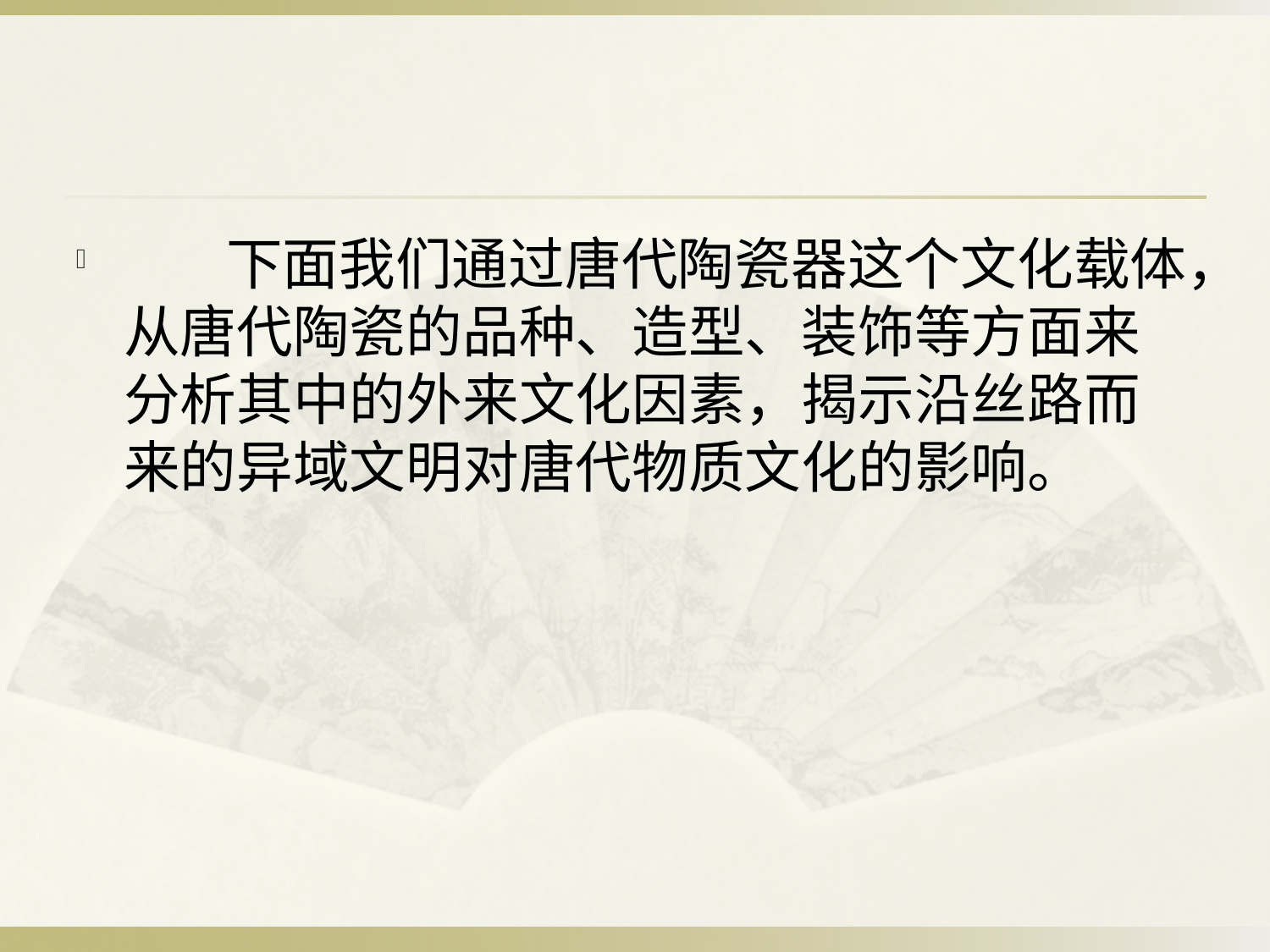

#
       下面我们通过唐代陶瓷器这个文化载体，从唐代陶瓷的品种、造型、装饰等方面来分析其中的外来文化因素，揭示沿丝路而来的异域文明对唐代物质文化的影响。